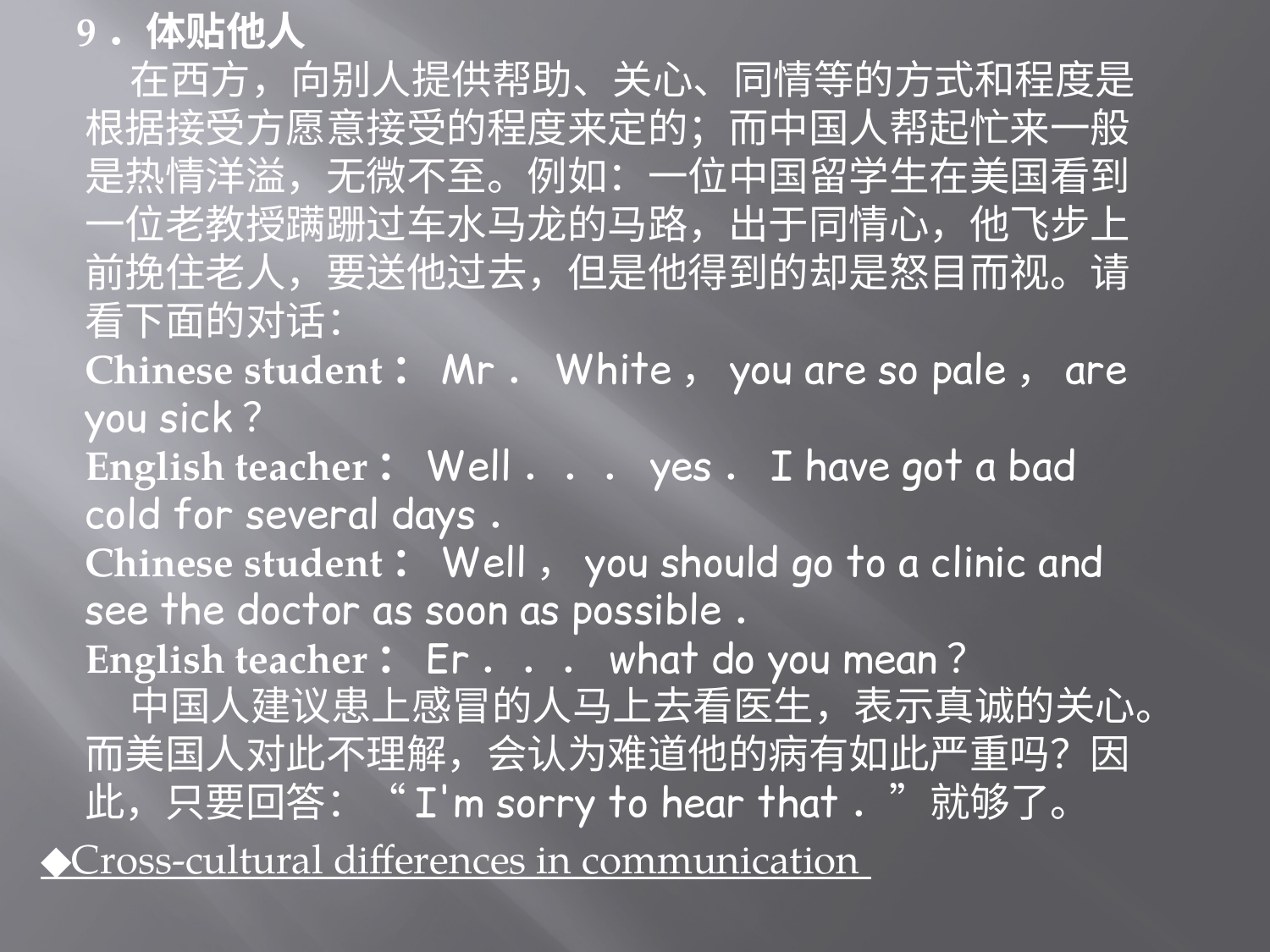

# 9．体贴他人 在西方，向别人提供帮助、关心、同情等的方式和程度是根据接受方愿意接受的程度来定的；而中国人帮起忙来一般是热情洋溢，无微不至。例如：一位中国留学生在美国看到一位老教授蹒跚过车水马龙的马路，出于同情心，他飞步上前挽住老人，要送他过去，但是他得到的却是怒目而视。请看下面的对话： Chinese student：Mr．White，you are so pale，are you sick？ English teacher：Well．．．yes．I have got a bad cold for several days． Chinese student：Well，you should go to a clinic and see the doctor as soon as possible． English teacher：Er．．．what do you mean？ 中国人建议患上感冒的人马上去看医生，表示真诚的关心。而美国人对此不理解，会认为难道他的病有如此严重吗？因此，只要回答：“I'm sorry to hear that．”就够了。
 ◆Cross-cultural differences in communication